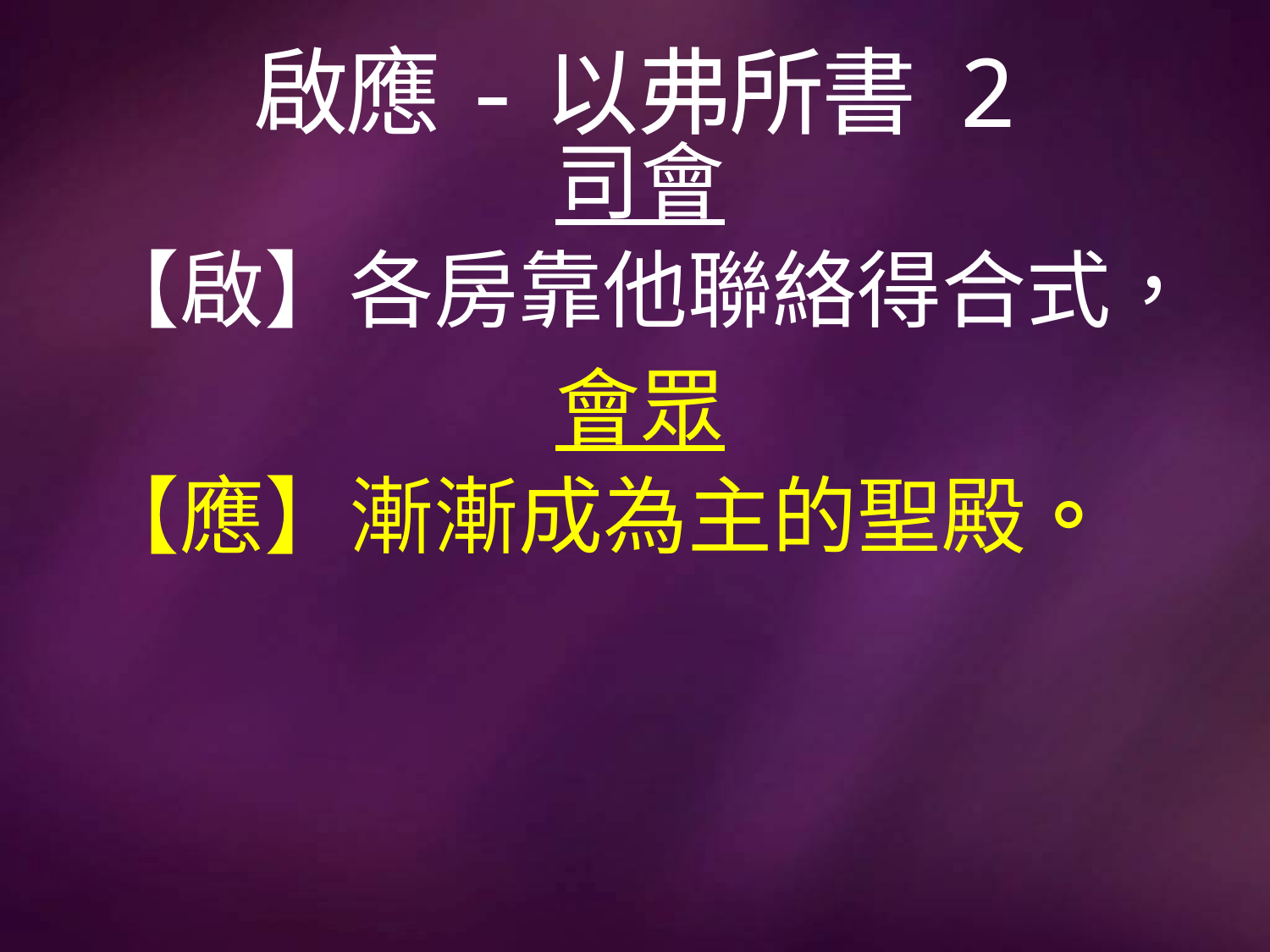

# 啟應-以弗所書 2
司會
【啟】各房靠他聯絡得合式，

會眾
【應】漸漸成為主的聖殿。